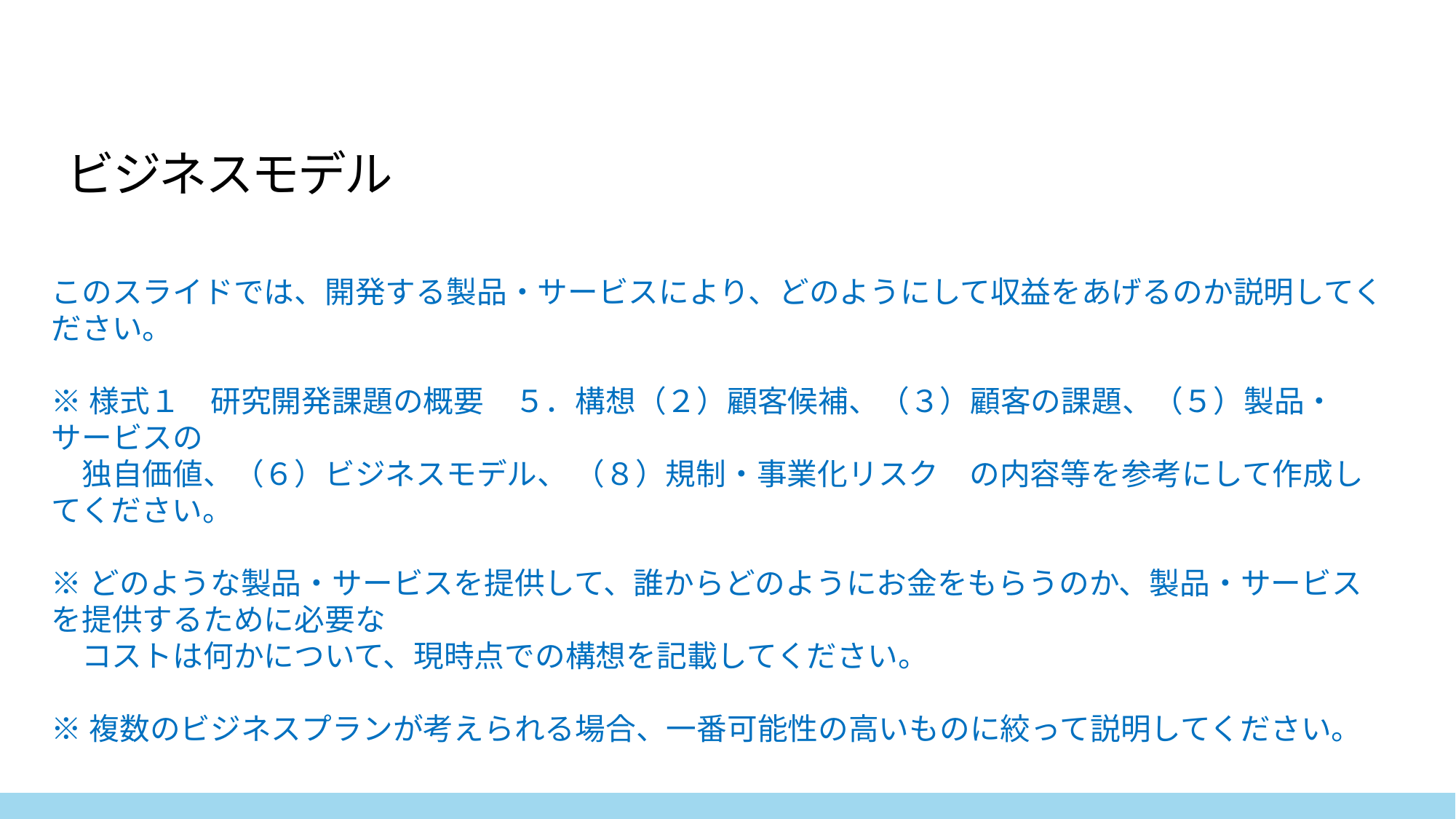

ビジネスモデル
このスライドでは、開発する製品・サービスにより、どのようにして収益をあげるのか説明してください。

※様式１　研究開発課題の概要　５．構想（２）顧客候補、（３）顧客の課題、（５）製品・サービスの
　独自価値、（６）ビジネスモデル、 （８）規制・事業化リスク　の内容等を参考にして作成してください。

※どのような製品・サービスを提供して、誰からどのようにお金をもらうのか、製品・サービスを提供するために必要な
　コストは何かについて、現時点での構想を記載してください。

※複数のビジネスプランが考えられる場合、一番可能性の高いものに絞って説明してください。